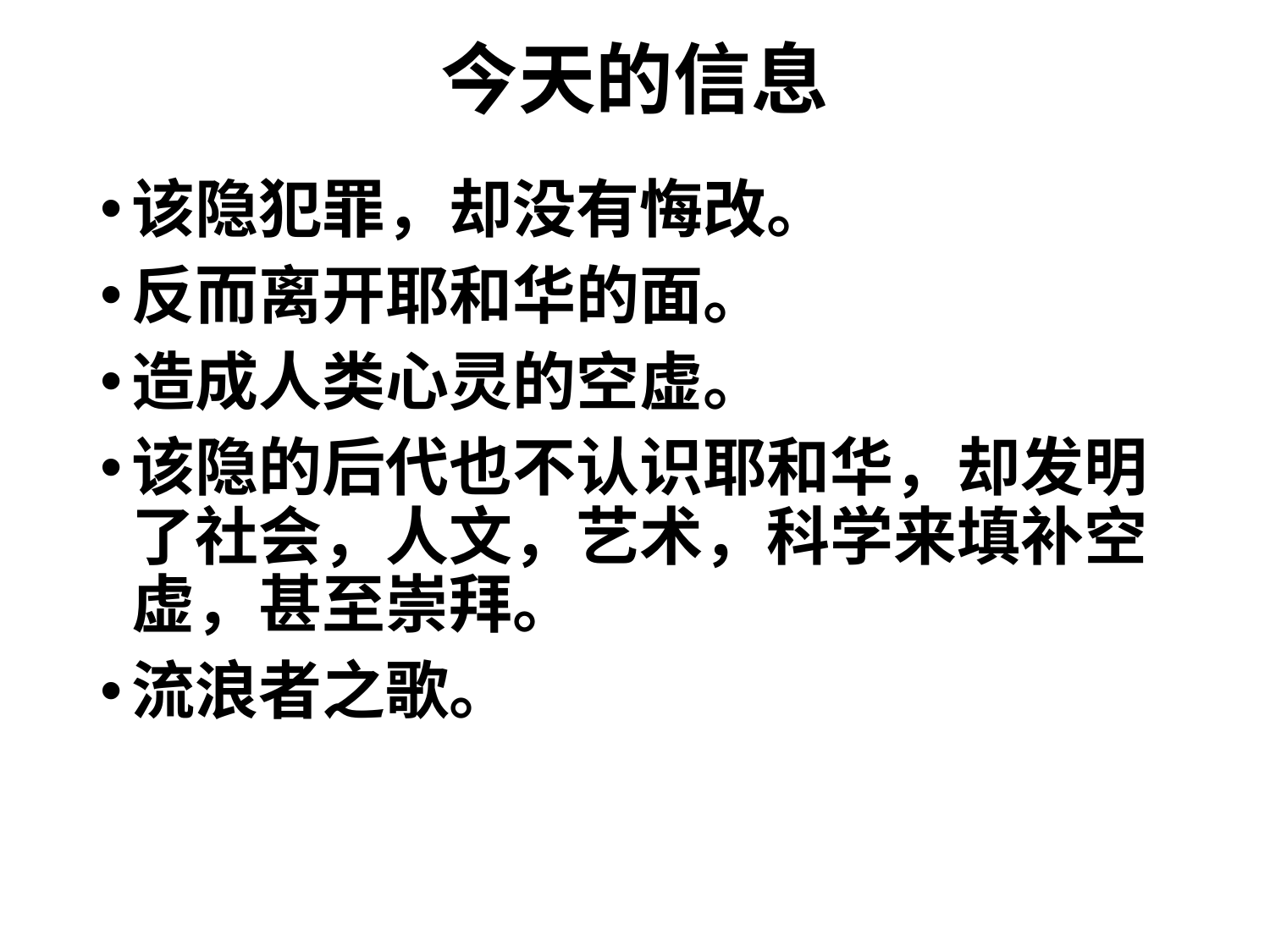

# 今天的信息
该隐犯罪，却没有悔改。
反而离开耶和华的面。
造成人类心灵的空虚。
该隐的后代也不认识耶和华，却发明了社会，人文，艺术，科学来填补空虚，甚至崇拜。
流浪者之歌。